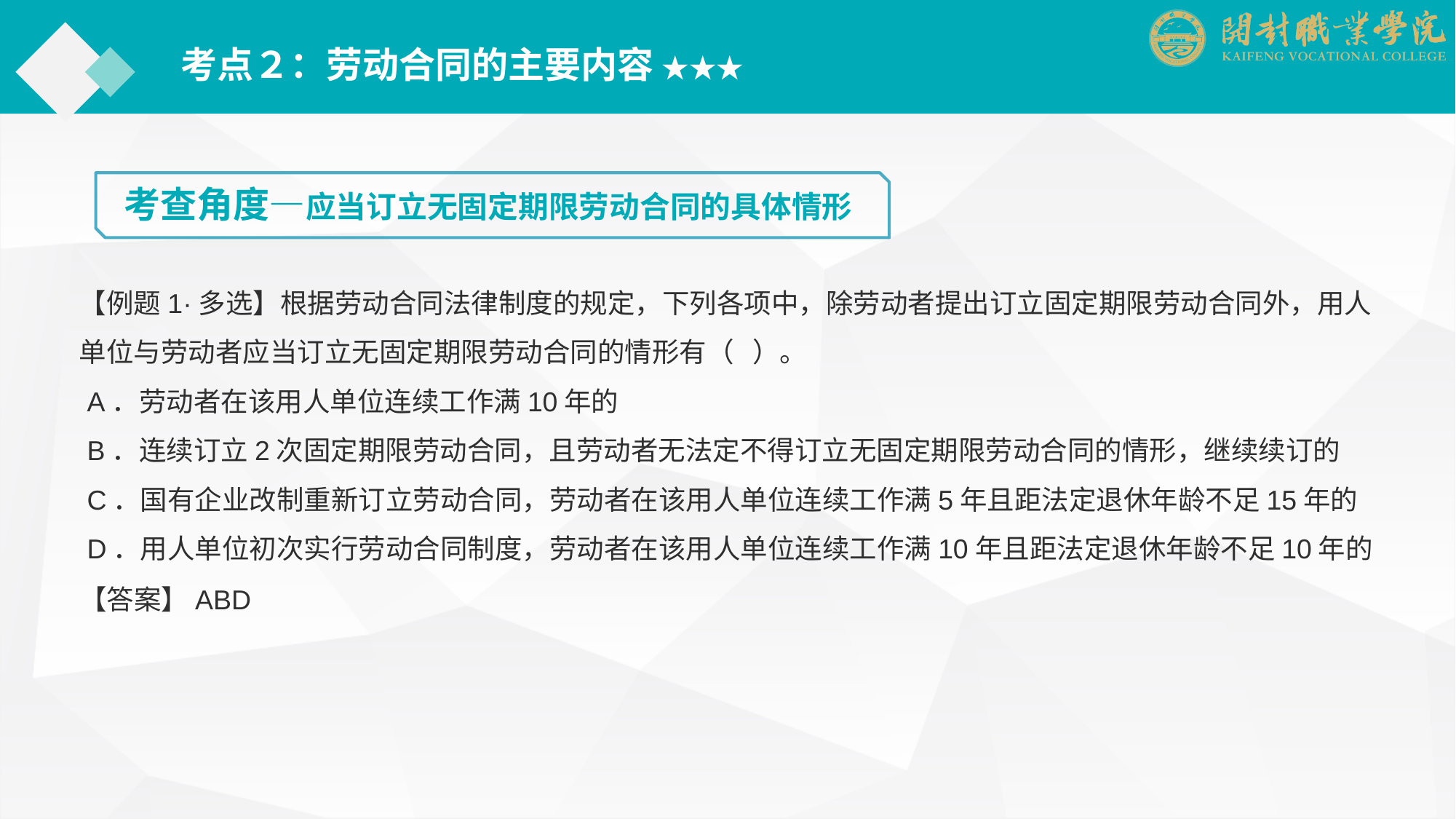

考点２：劳动合同的主要内容 ★★★

考查角度—应当订立无固定期限劳动合同的具体情形
【例题1·多选】根据劳动合同法律制度的规定，下列各项中，除劳动者提出订立固定期限劳动合同外，用人单位与劳动者应当订立无固定期限劳动合同的情形有（   ）。
 A．劳动者在该用人单位连续工作满10年的
 B．连续订立2次固定期限劳动合同，且劳动者无法定不得订立无固定期限劳动合同的情形，继续续订的
 C．国有企业改制重新订立劳动合同，劳动者在该用人单位连续工作满5年且距法定退休年龄不足15年的
 D．用人单位初次实行劳动合同制度，劳动者在该用人单位连续工作满10年且距法定退休年龄不足10年的
【答案】ABD